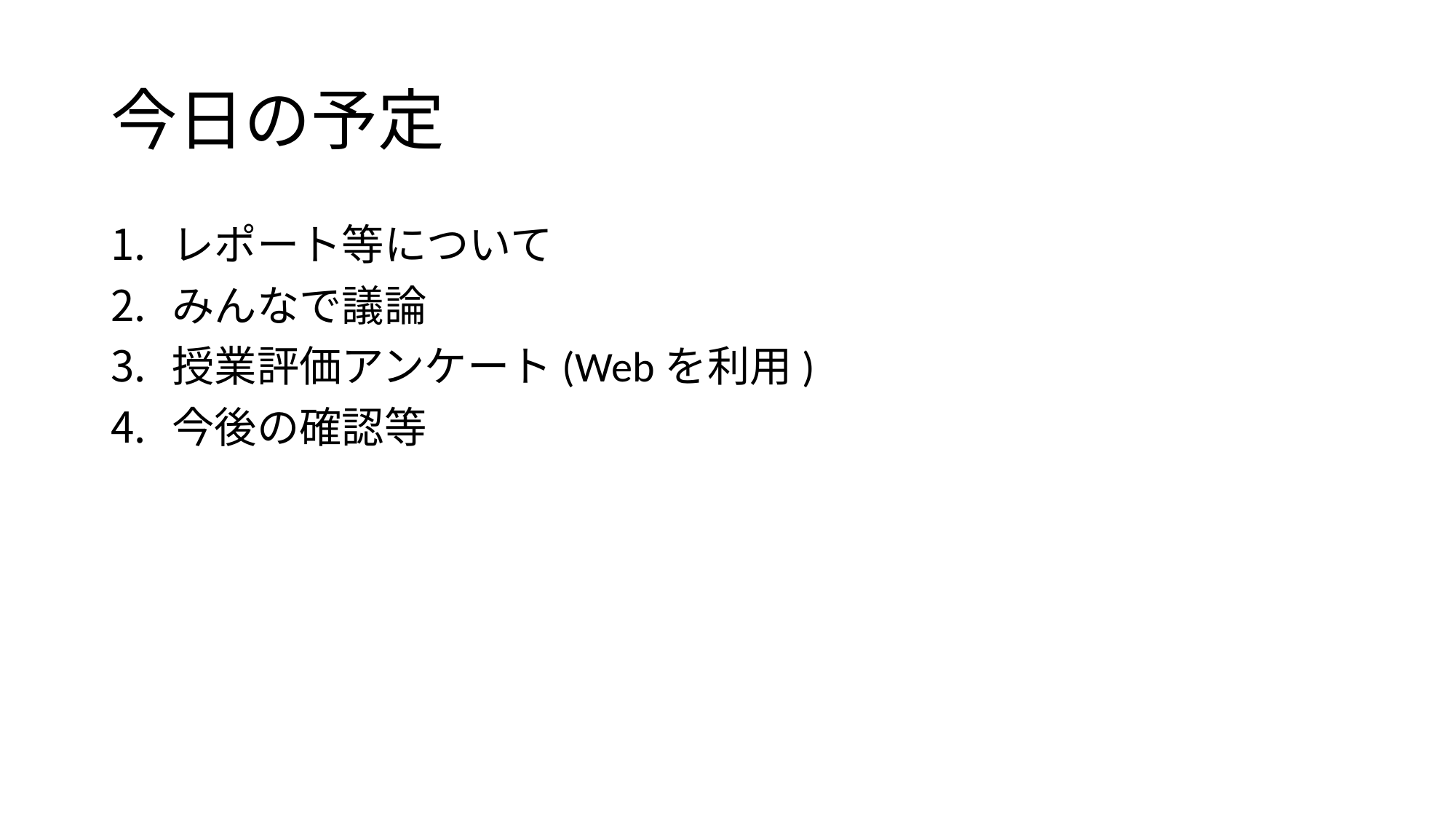

# 今日の予定
レポート等について
みんなで議論
授業評価アンケート(Webを利用)
今後の確認等